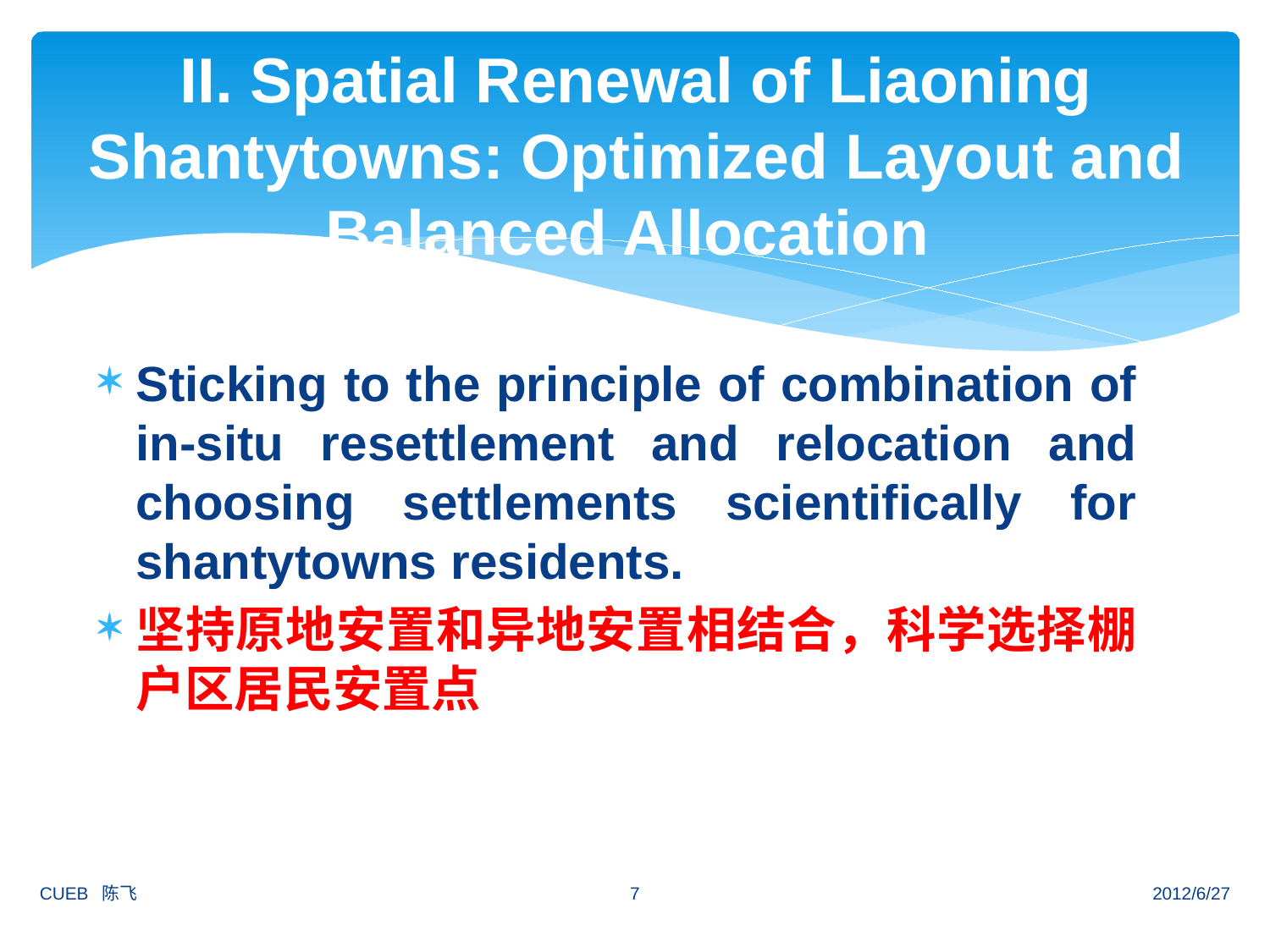

# II. Spatial Renewal of Liaoning Shantytowns: Optimized Layout and Balanced Allocation
Sticking to the principle of combination of in-situ resettlement and relocation and choosing settlements scientifically for shantytowns residents.
坚持原地安置和异地安置相结合，科学选择棚户区居民安置点
7
CUEB  陈飞
2012/6/27